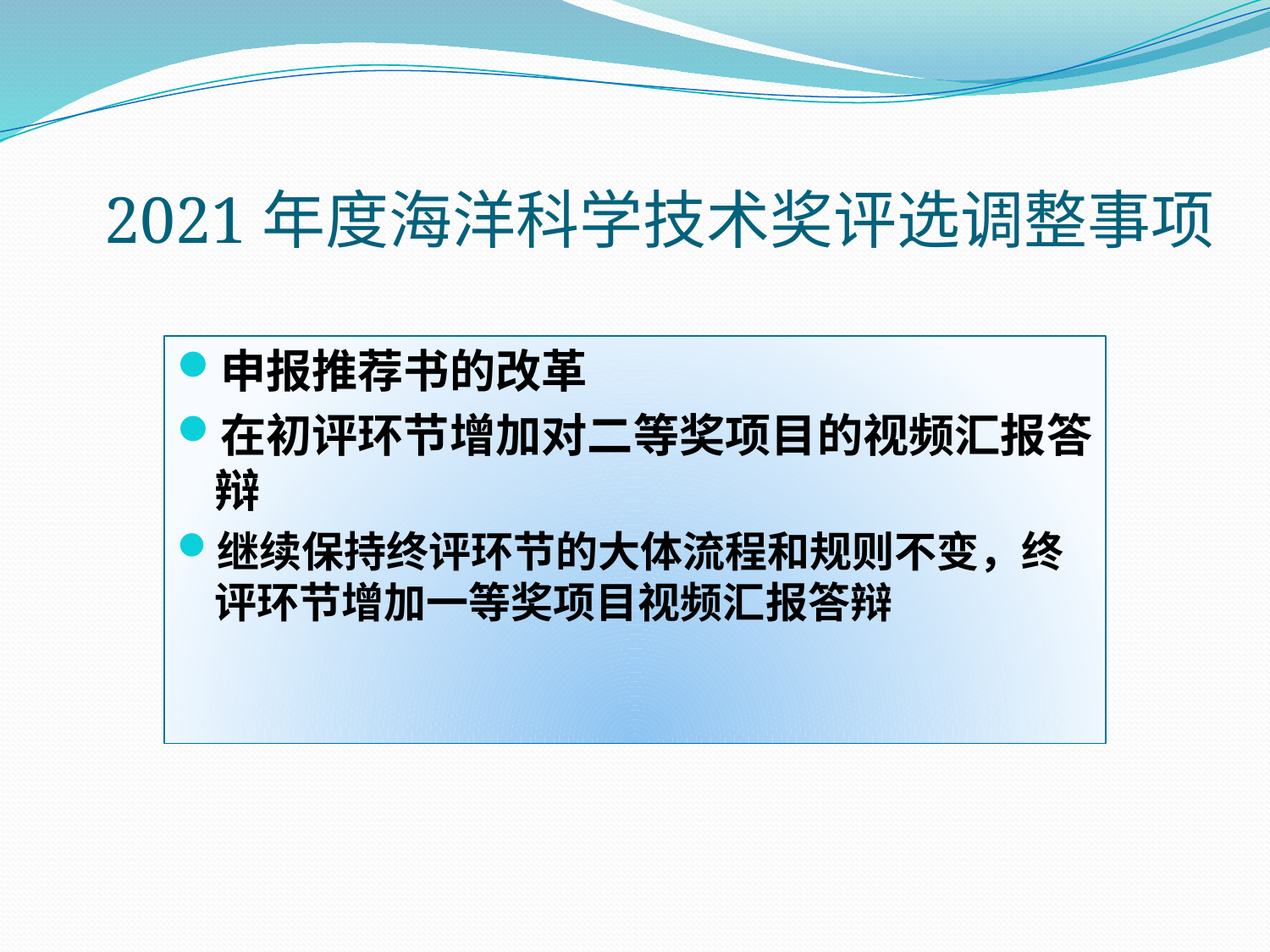

# 2021年度海洋科学技术奖评选调整事项
申报推荐书的改革
在初评环节增加对二等奖项目的视频汇报答辩
继续保持终评环节的大体流程和规则不变，终评环节增加一等奖项目视频汇报答辩